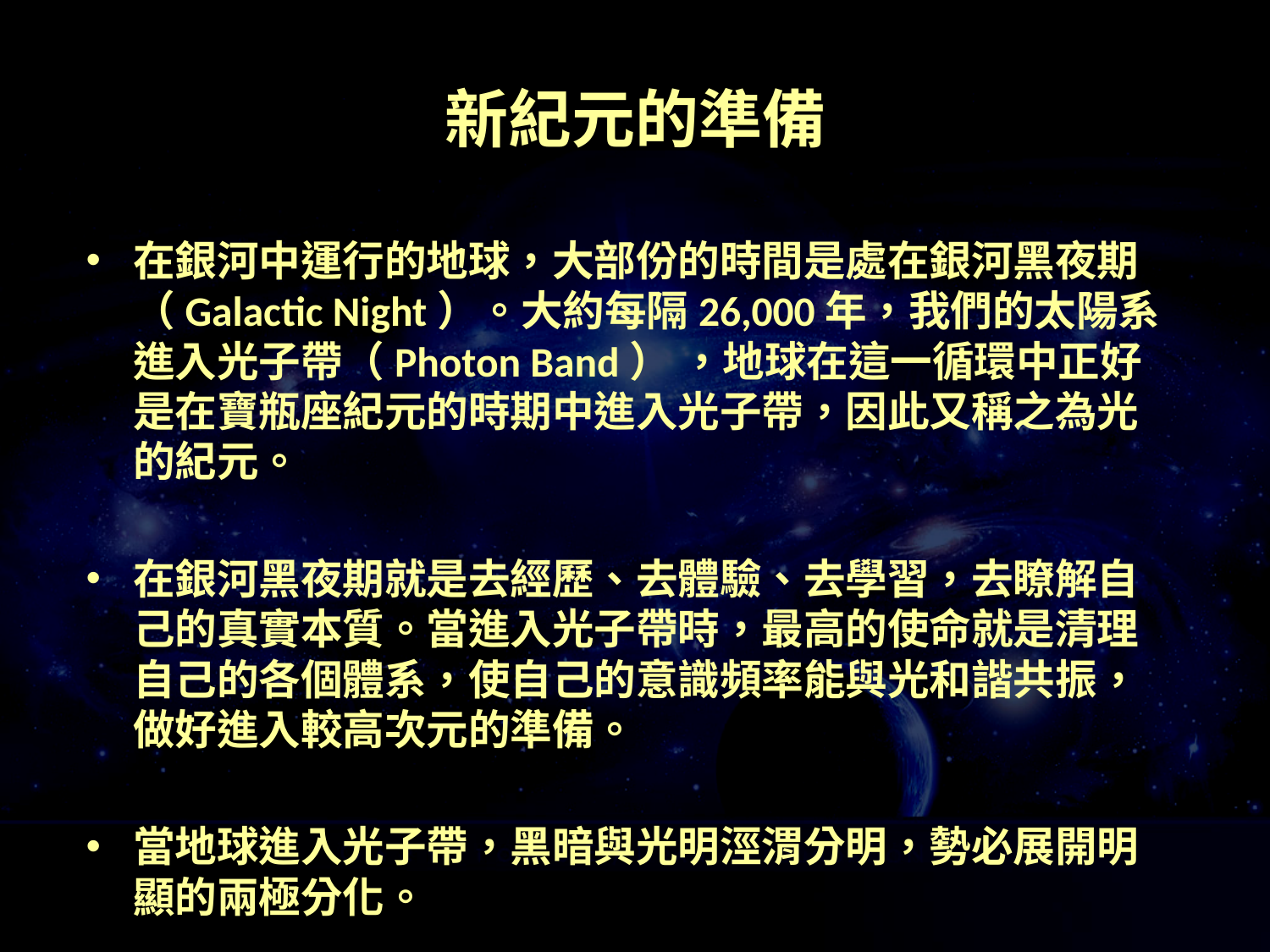

# 新紀元的準備
在銀河中運行的地球，大部份的時間是處在銀河黑夜期（Galactic Night）。大約每隔26,000年，我們的太陽系進入光子帶（Photon Band） ，地球在這一循環中正好是在寶瓶座紀元的時期中進入光子帶，因此又稱之為光的紀元。

在銀河黑夜期就是去經歷、去體驗、去學習，去瞭解自己的真實本質。當進入光子帶時，最高的使命就是清理自己的各個體系，使自己的意識頻率能與光和諧共振，做好進入較高次元的準備。

當地球進入光子帶，黑暗與光明涇渭分明，勢必展開明顯的兩極分化。